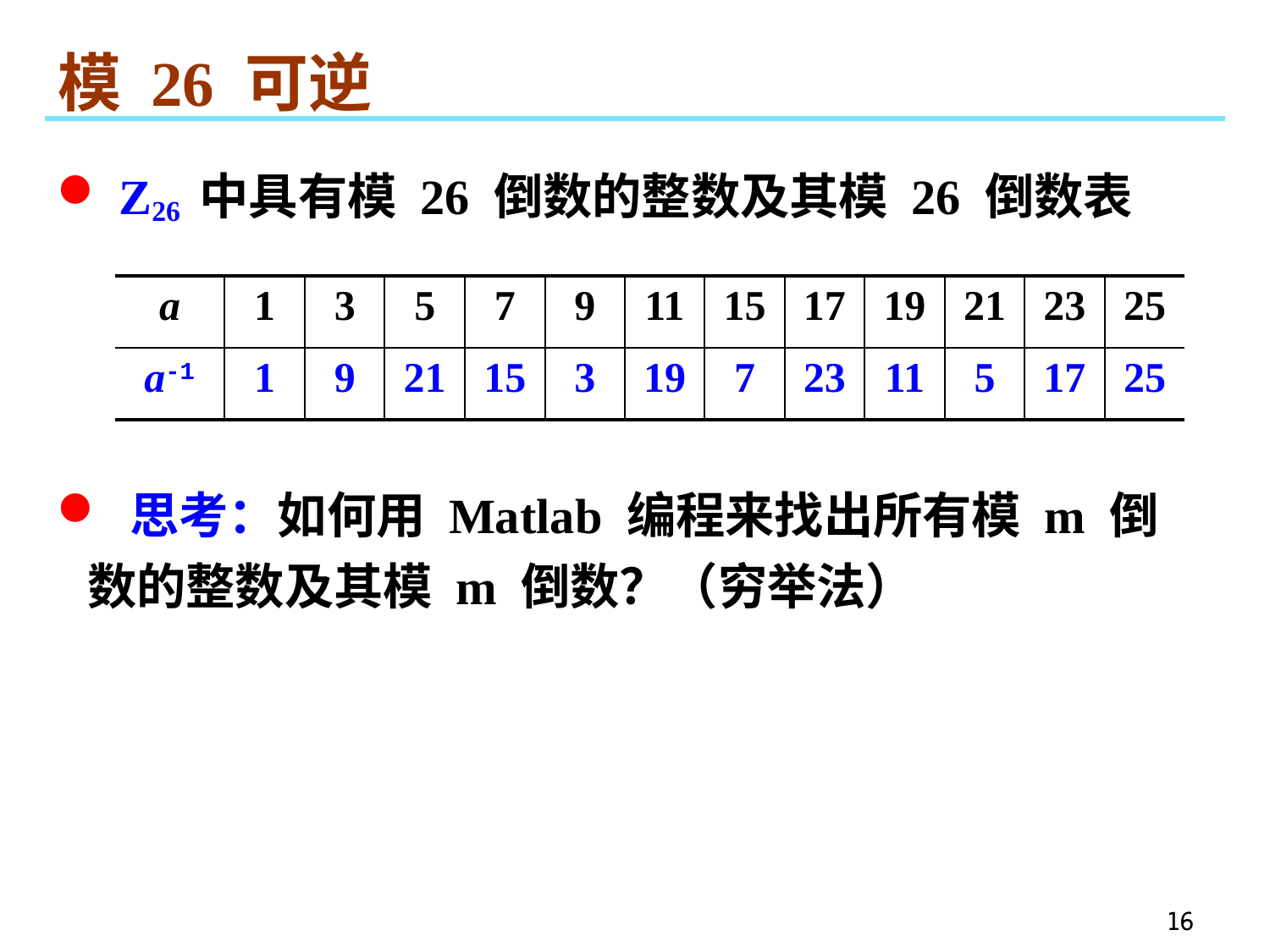

# 模 26 可逆
 Z26 中具有模 26 倒数的整数及其模 26 倒数表
| a | 1 | 3 | 5 | 7 | 9 | 11 | 15 | 17 | 19 | 21 | 23 | 25 |
| --- | --- | --- | --- | --- | --- | --- | --- | --- | --- | --- | --- | --- |
| a-1 | 1 | 9 | 21 | 15 | 3 | 19 | 7 | 23 | 11 | 5 | 17 | 25 |
 思考：如何用 Matlab 编程来找出所有模 m 倒数的整数及其模 m 倒数？（穷举法）
16